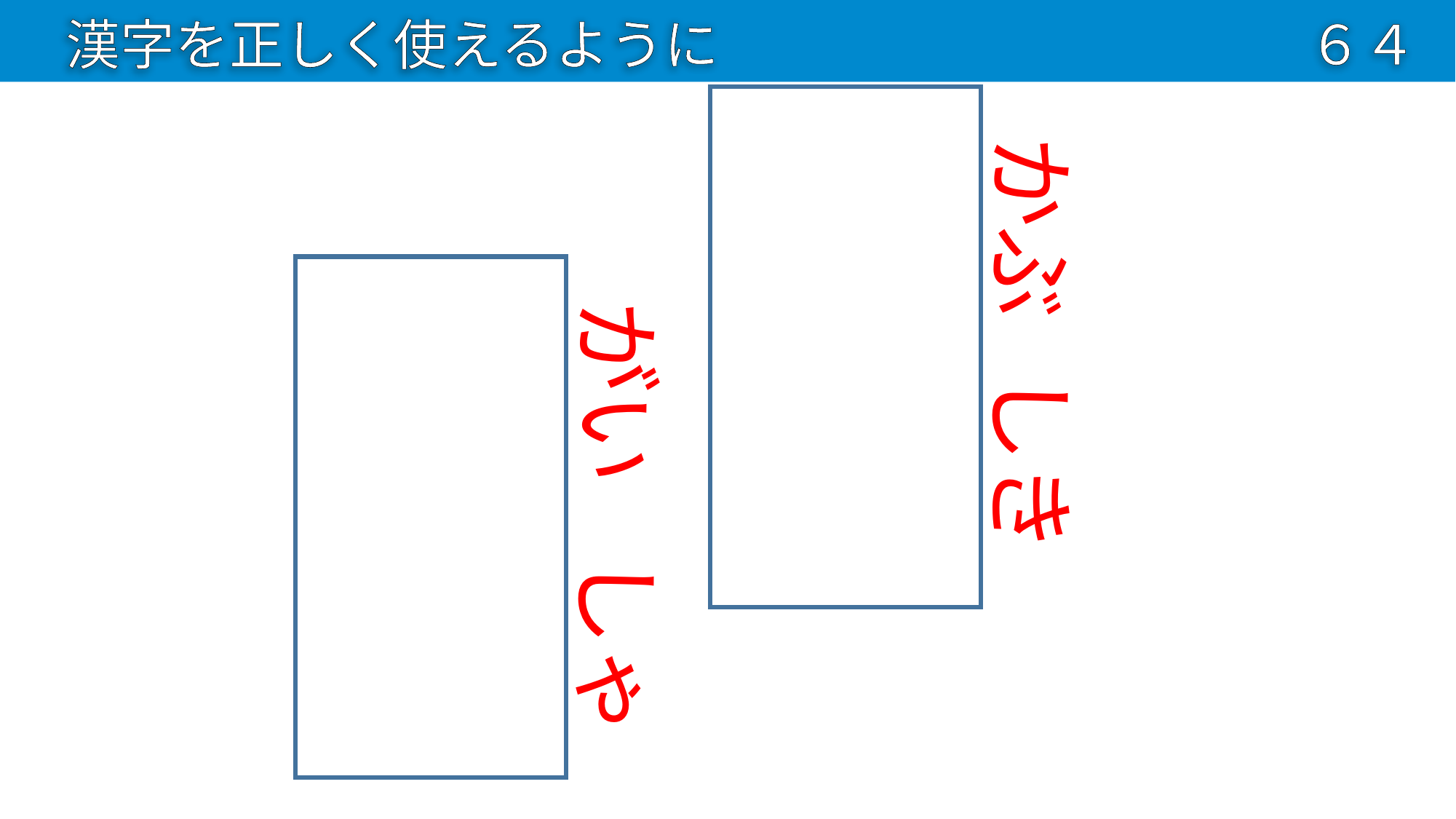

漢字を正しく使えるように
６４
株式

かぶ
会社

がい
しき
しゃ